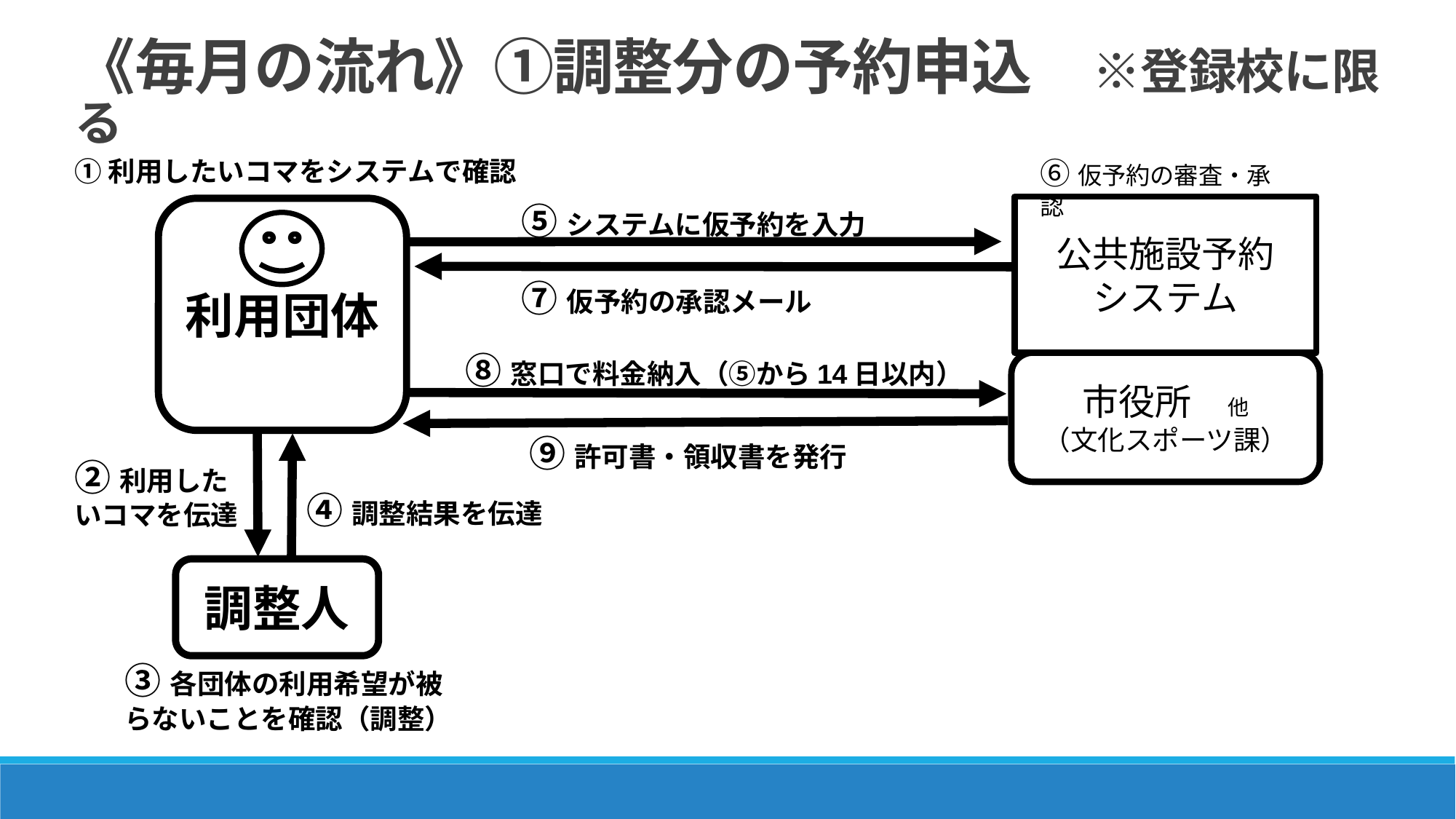

《毎月の流れ》①調整分の予約申込　※登録校に限る
①利用したいコマをシステムで確認
⑥仮予約の審査・承認
⑤システムに仮予約を入力
公共施設予約
システム
利用団体

⑦仮予約の承認メール
⑧窓口で料金納入（⑤から14日以内）
市役所　他
（文化スポーツ課）
⑨許可書・領収書を発行
②利用したいコマを伝達
④調整結果を伝達
調整人
③各団体の利用希望が被らないことを確認（調整）